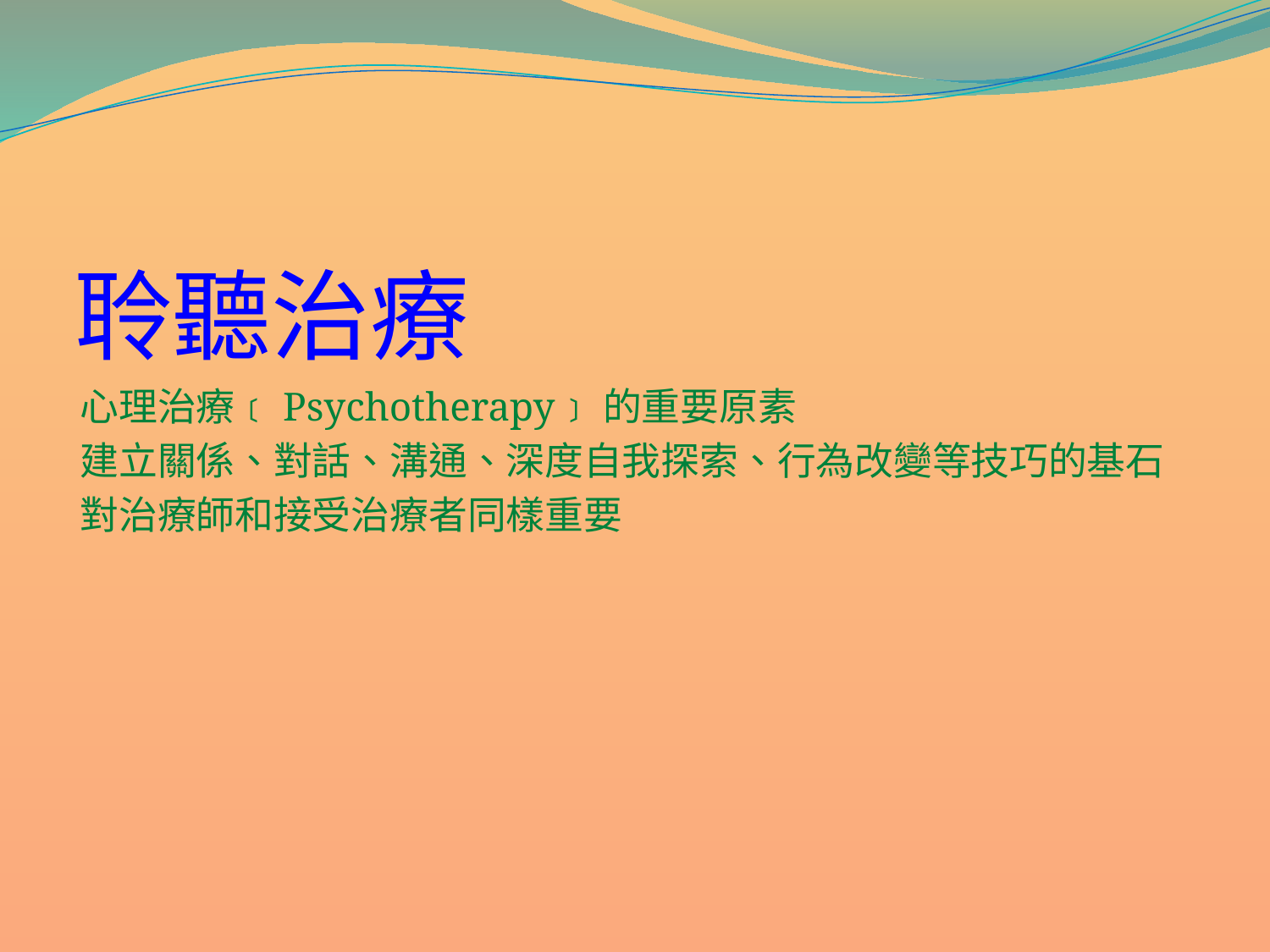

# 聆聽治療
心理治療﹝Psychotherapy﹞的重要原素
建立關係、對話、溝通、深度自我探索、行為改變等技巧的基石
對治療師和接受治療者同樣重要